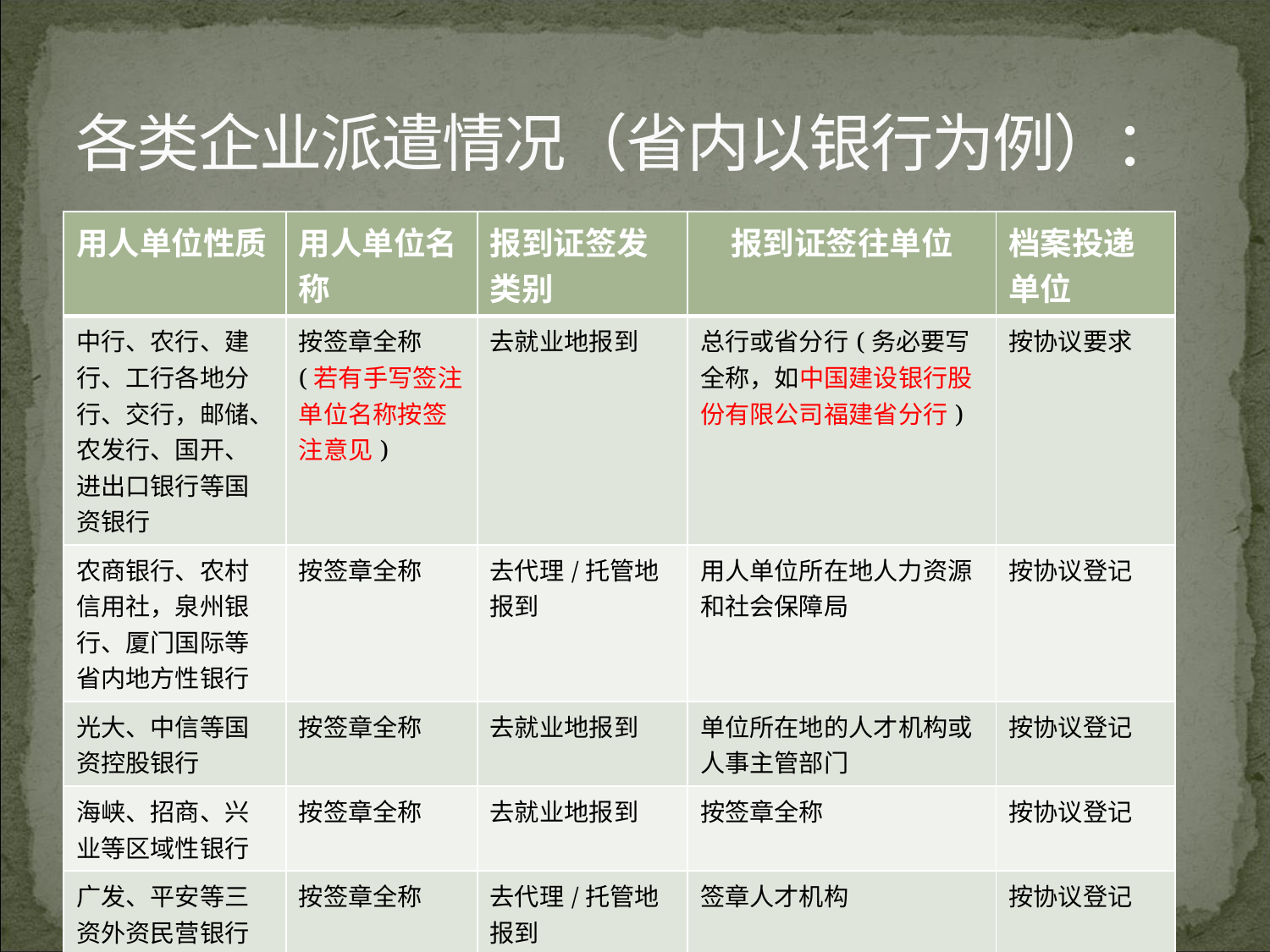

# 各类企业派遣情况（省内以银行为例）：
| 用人单位性质 | 用人单位名称 | 报到证签发类别 | 报到证签往单位 | 档案投递单位 |
| --- | --- | --- | --- | --- |
| 中行、农行、建行、工行各地分行、交行，邮储、农发行、国开、进出口银行等国资银行 | 按签章全称(若有手写签注单位名称按签注意见) | 去就业地报到 | 总行或省分行(务必要写全称，如中国建设银行股份有限公司福建省分行) | 按协议要求 |
| 农商银行、农村信用社，泉州银行、厦门国际等省内地方性银行 | 按签章全称 | 去代理/托管地报到 | 用人单位所在地人力资源和社会保障局 | 按协议登记 |
| 光大、中信等国资控股银行 | 按签章全称 | 去就业地报到 | 单位所在地的人才机构或人事主管部门 | 按协议登记 |
| 海峡、招商、兴业等区域性银行 | 按签章全称 | 去就业地报到 | 按签章全称 | 按协议登记 |
| 广发、平安等三资外资民营银行 | 按签章全称 | 去代理/托管地报到 | 签章人才机构 | 按协议登记 |
| 注意事项：盖用人单位人力资源部或人事处章的，在填写单位名称和单位主管部门时只写单位名称，不能加上部门名称（错误范例：中国建设银行股份有限公司福建省分行人力资源部）。 |  |  |  |  |